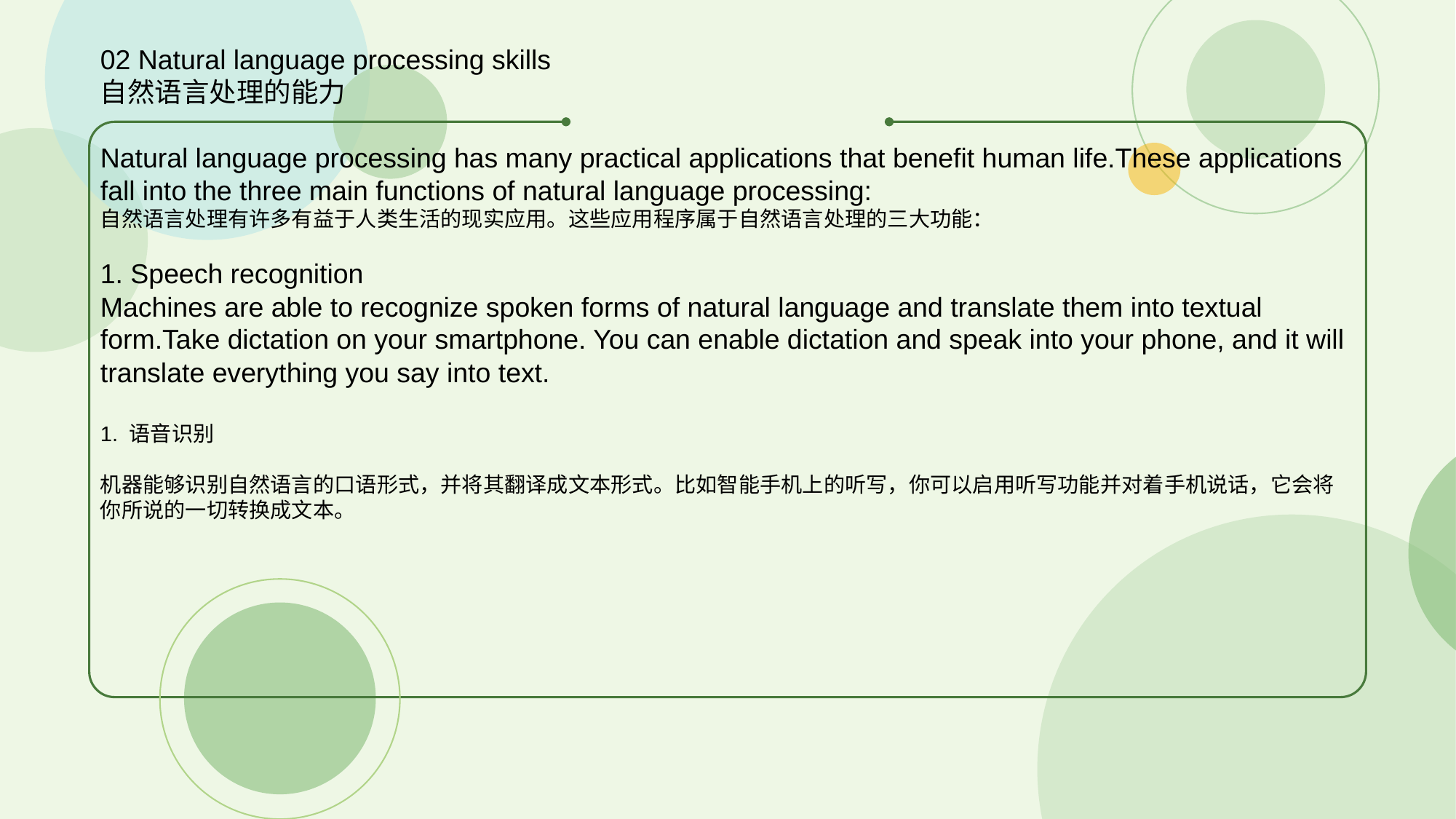

02 Natural language processing skills
自然语言处理的能力

Natural language processing has many practical applications that benefit human life.These applications fall into the three main functions of natural language processing:
自然语言处理有许多有益于人类生活的现实应用。这些应用程序属于自然语言处理的三大功能：

1. Speech recognition
Machines are able to recognize spoken forms of natural language and translate them into textual form.Take dictation on your smartphone. You can enable dictation and speak into your phone, and it will translate everything you say into text.

1. 语音识别

机器能够识别自然语言的口语形式，并将其翻译成文本形式。比如智能手机上的听写，你可以启用听写功能并对着手机说话，它会将你所说的一切转换成文本。